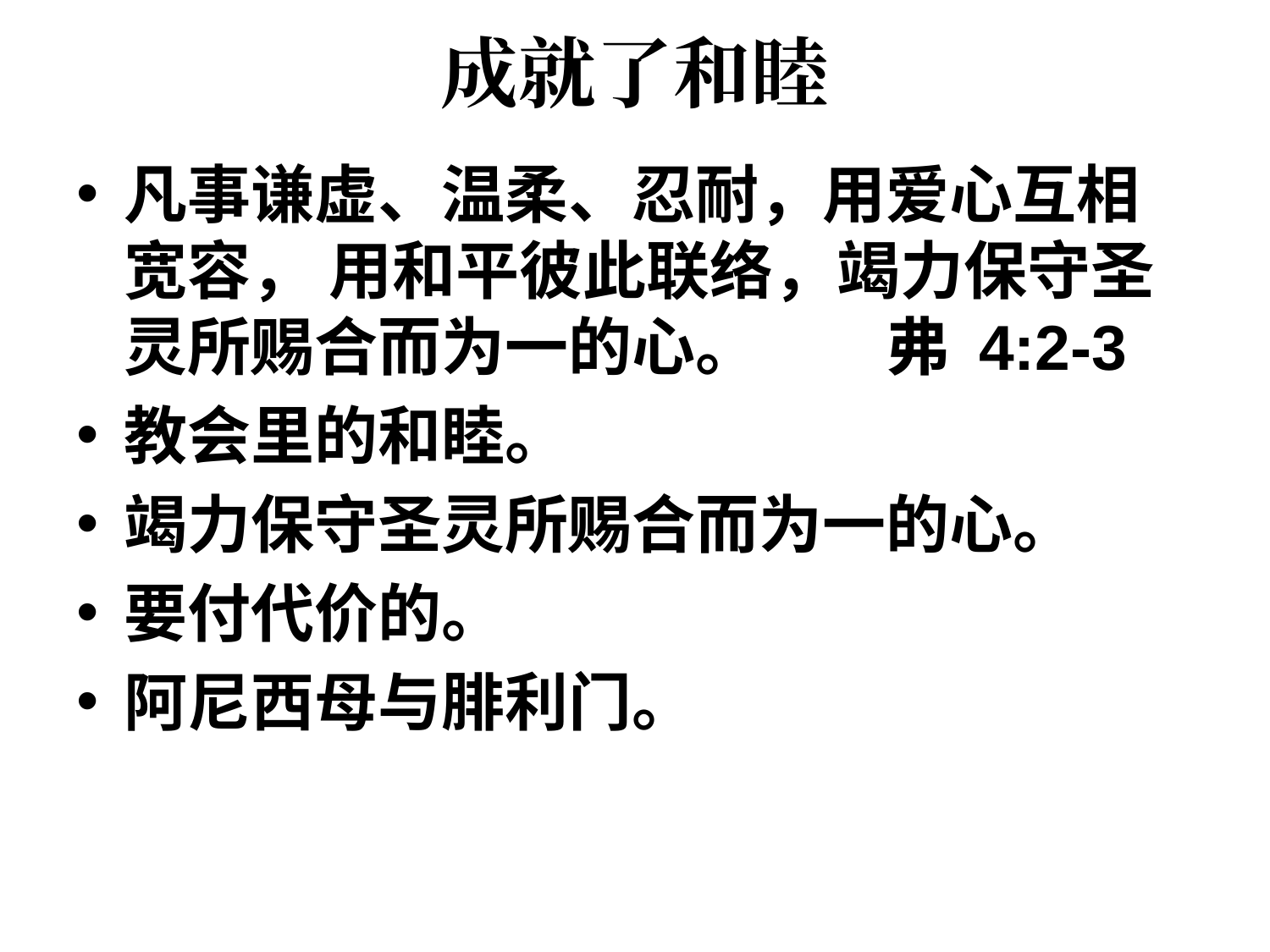

# 成就了和睦
凡事谦虚、温柔、忍耐，用爱心互相宽容， 用和平彼此联络，竭力保守圣灵所赐合而为一的心。	弗 4:2-3
教会里的和睦。
竭力保守圣灵所赐合而为一的心。
要付代价的。
阿尼西母与腓利门。